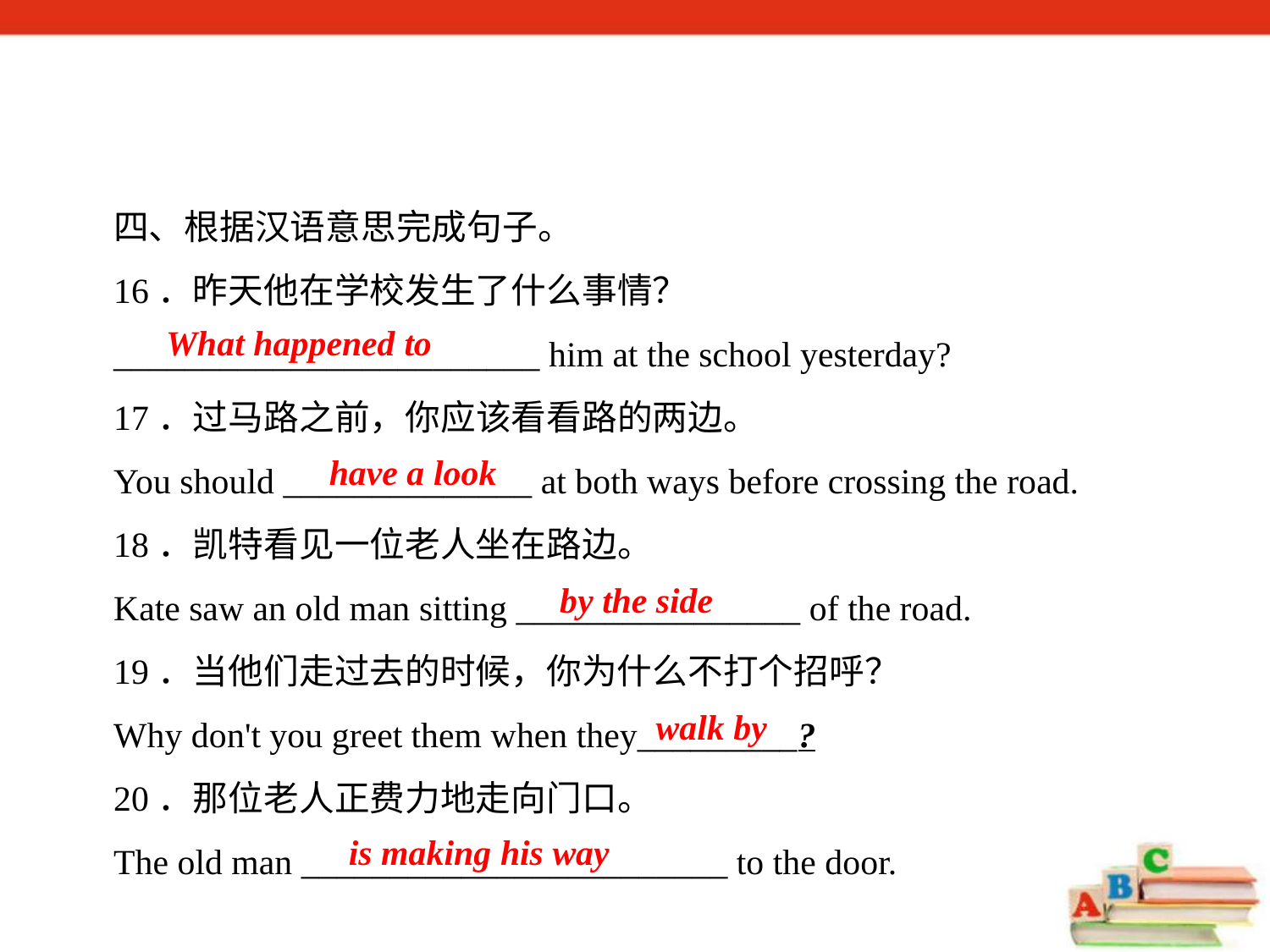

四、根据汉语意思完成句子。
16．昨天他在学校发生了什么事情？
________________________ him at the school yesterday?
17．过马路之前，你应该看看路的两边。
You should ______________ at both ways before crossing the road.
18．凯特看见一位老人坐在路边。
Kate saw an old man sitting ________________ of the road.
19．当他们走过去的时候，你为什么不打个招呼？
Why don't you greet them when they_________?
20．那位老人正费力地走向门口。
The old man ________________________ to the door.
What happened to
have a look
by the side
walk by
is making his way